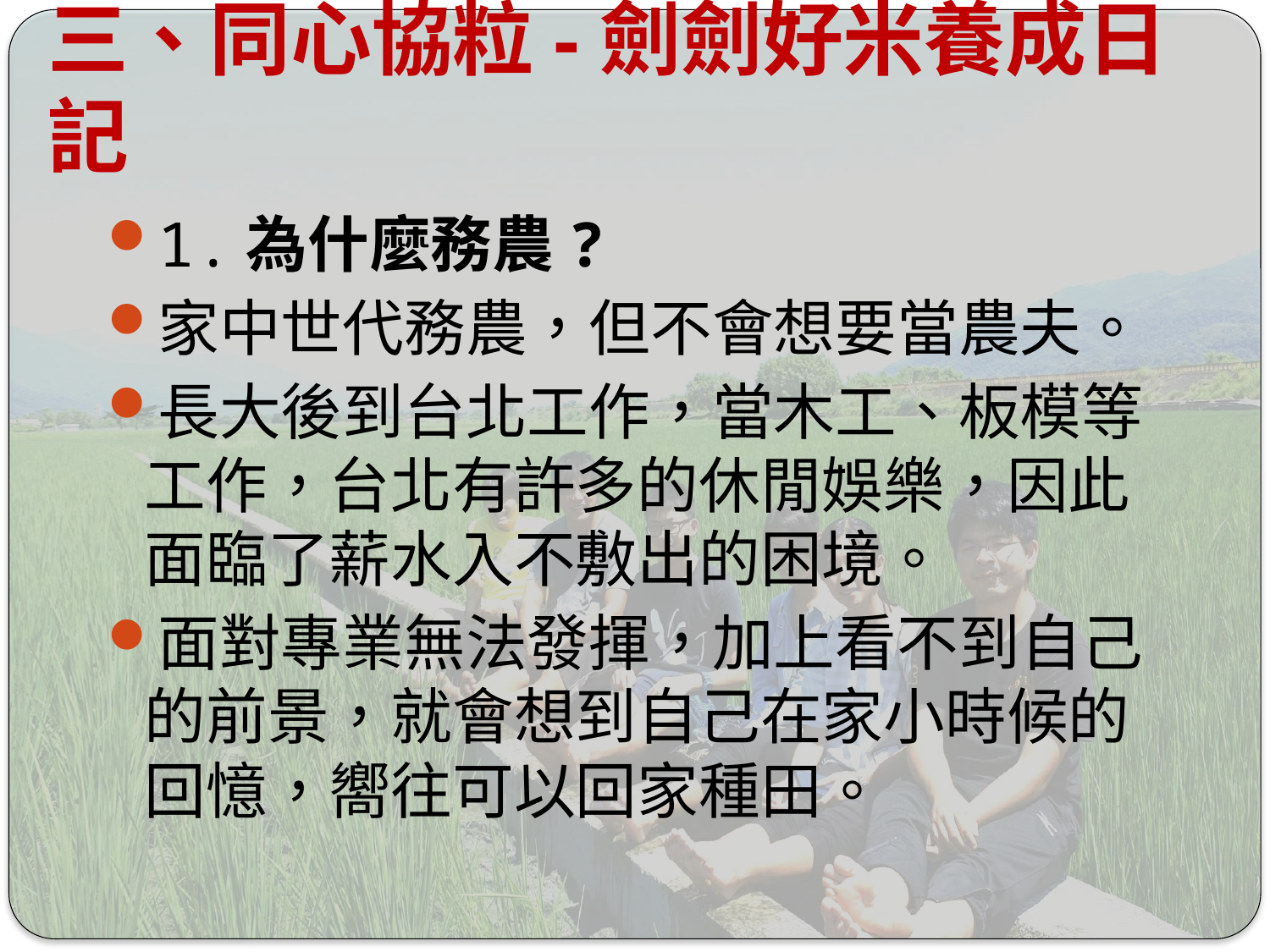

# 三、同心協粒-劍劍好米養成日記
1.為什麼務農?
家中世代務農，但不會想要當農夫。
長大後到台北工作，當木工、板模等工作，台北有許多的休閒娛樂，因此面臨了薪水入不敷出的困境。
面對專業無法發揮，加上看不到自己的前景，就會想到自己在家小時候的回憶，嚮往可以回家種田。